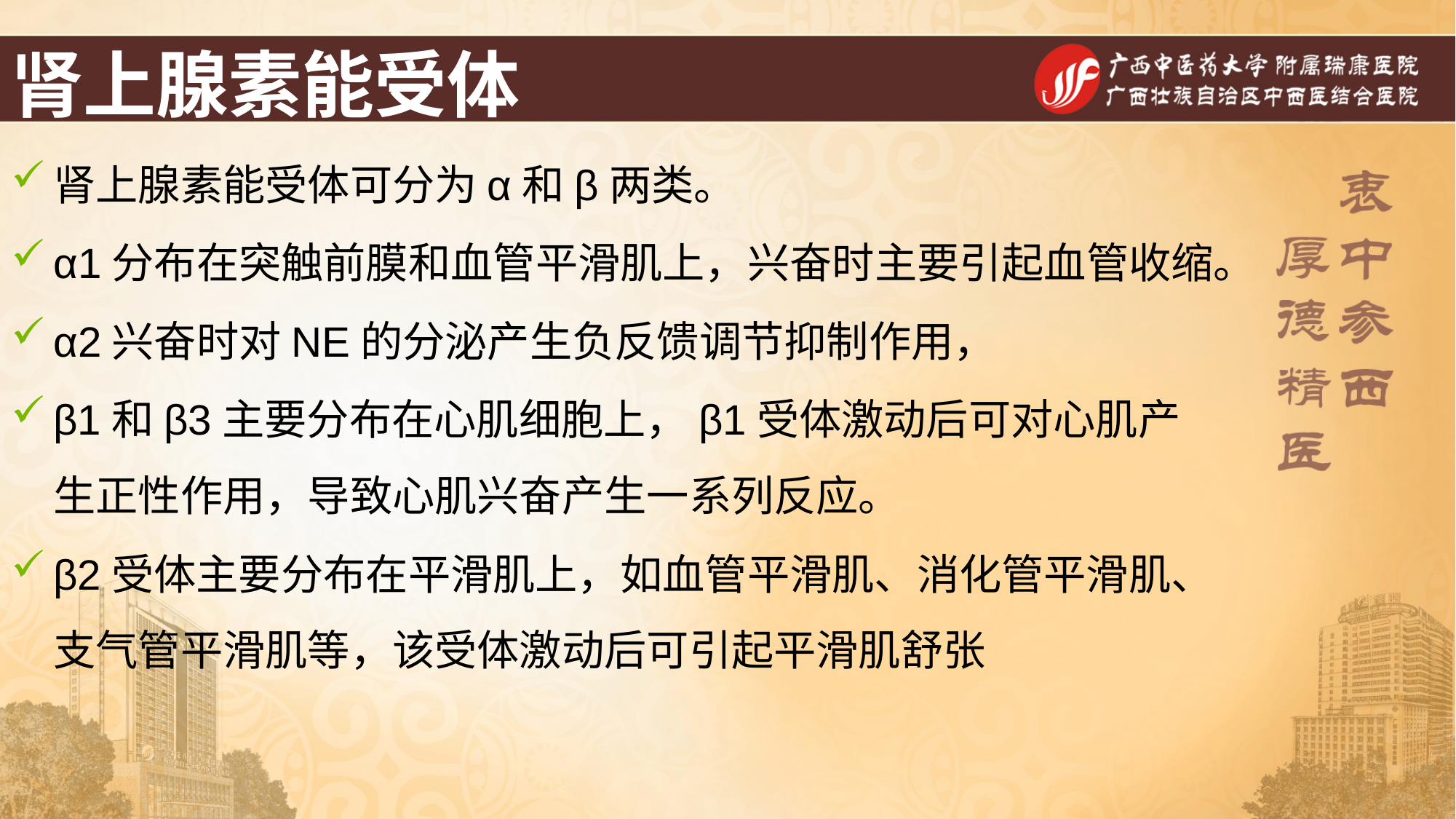

肾上腺素能受体
肾上腺素能受体可分为α和β两类。
α1分布在突触前膜和血管平滑肌上，兴奋时主要引起血管收缩。
α2兴奋时对NE的分泌产生负反馈调节抑制作用，
β1和β3主要分布在心肌细胞上，β1受体激动后可对心肌产生正性作用，导致心肌兴奋产生一系列反应。
β2受体主要分布在平滑肌上，如血管平滑肌、消化管平滑肌、支气管平滑肌等，该受体激动后可引起平滑肌舒张